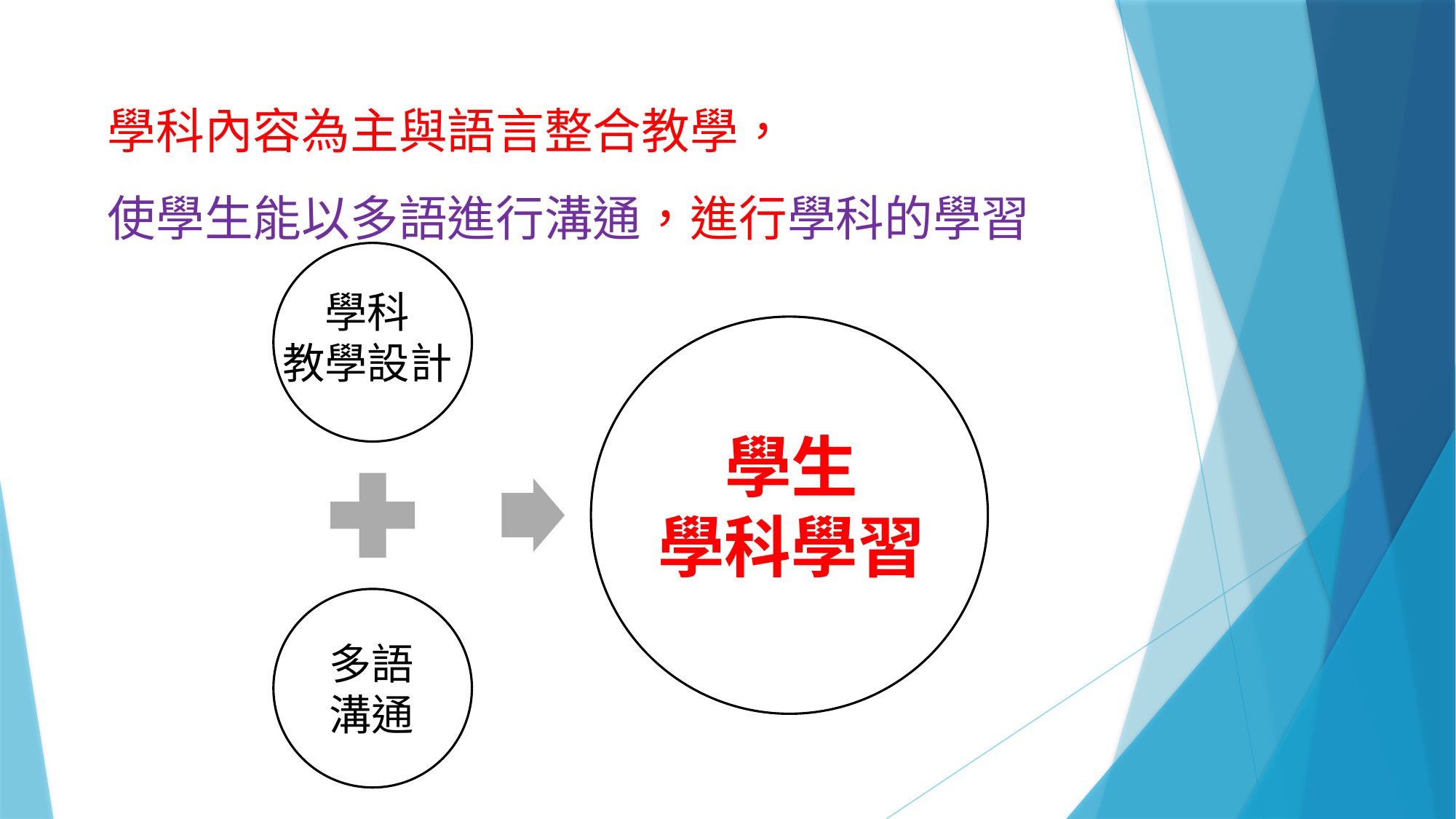

學科內容為主與語言整合教學，
使學生能以多語進行溝通，進行學科的學習

學科
教學設計
學生
學科學習
多語
溝通